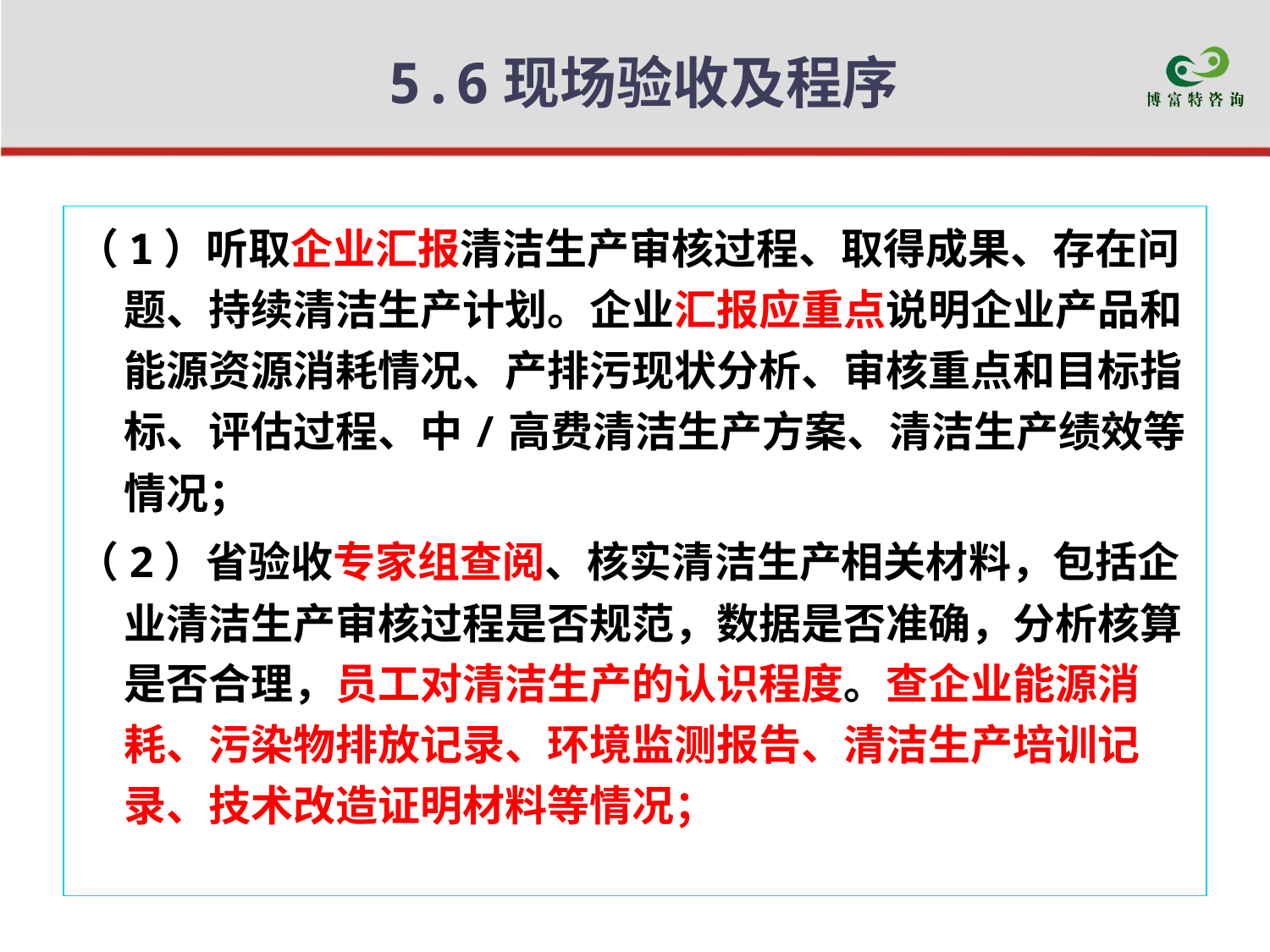

# 5.6现场验收及程序
（1）听取企业汇报清洁生产审核过程、取得成果、存在问题、持续清洁生产计划。企业汇报应重点说明企业产品和能源资源消耗情况、产排污现状分析、审核重点和目标指标、评估过程、中/高费清洁生产方案、清洁生产绩效等情况；
（2）省验收专家组查阅、核实清洁生产相关材料，包括企业清洁生产审核过程是否规范，数据是否准确，分析核算是否合理，员工对清洁生产的认识程度。查企业能源消耗、污染物排放记录、环境监测报告、清洁生产培训记录、技术改造证明材料等情况；